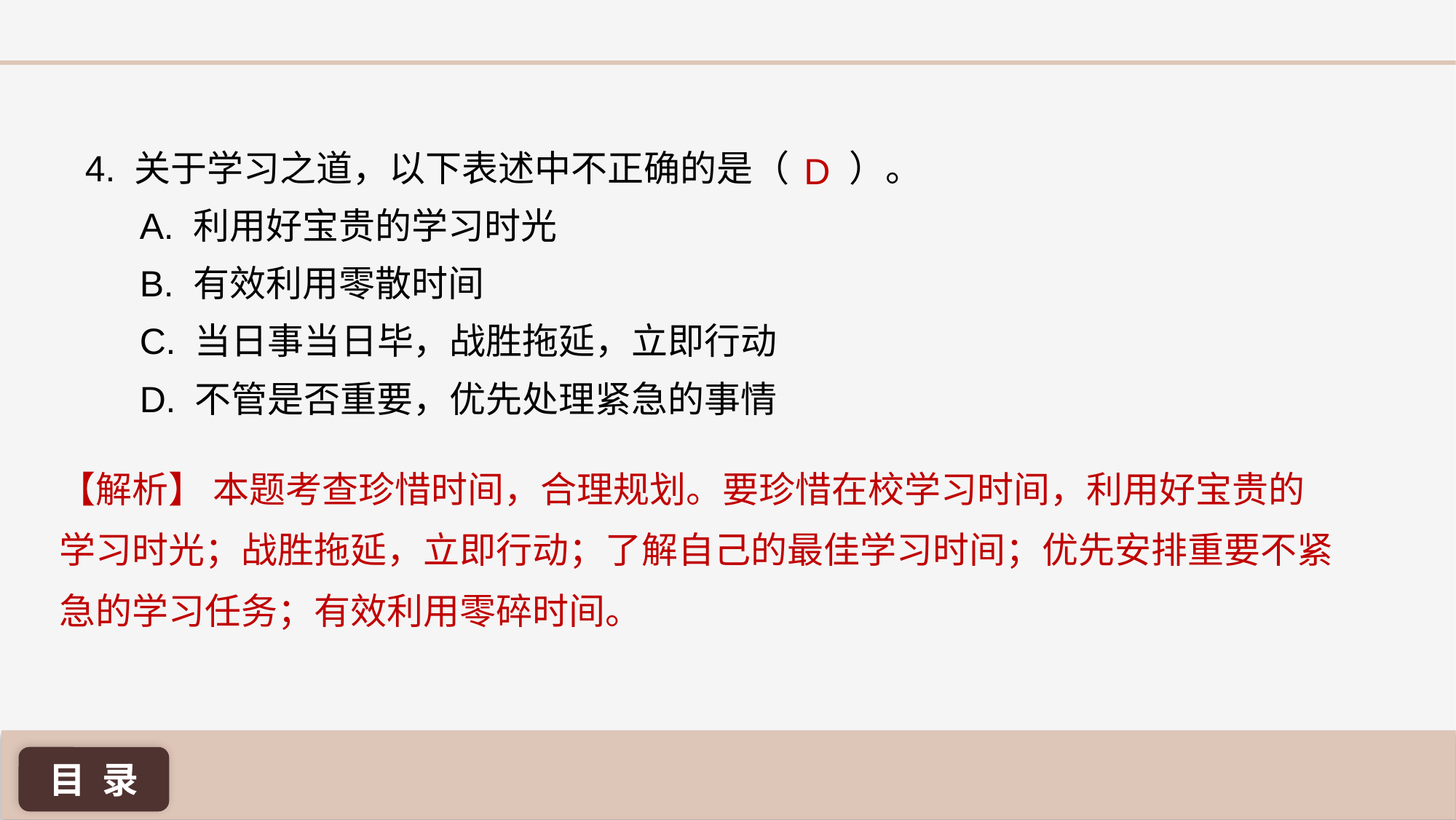

4. 关于学习之道，以下表述中不正确的是（ 	）。
A. 利用好宝贵的学习时光
B. 有效利用零散时间
C. 当日事当日毕，战胜拖延，立即行动
D. 不管是否重要，优先处理紧急的事情
D
【解析】 本题考查珍惜时间，合理规划。要珍惜在校学习时间，利用好宝贵的学习时光；战胜拖延，立即行动；了解自己的最佳学习时间；优先安排重要不紧急的学习任务；有效利用零碎时间。